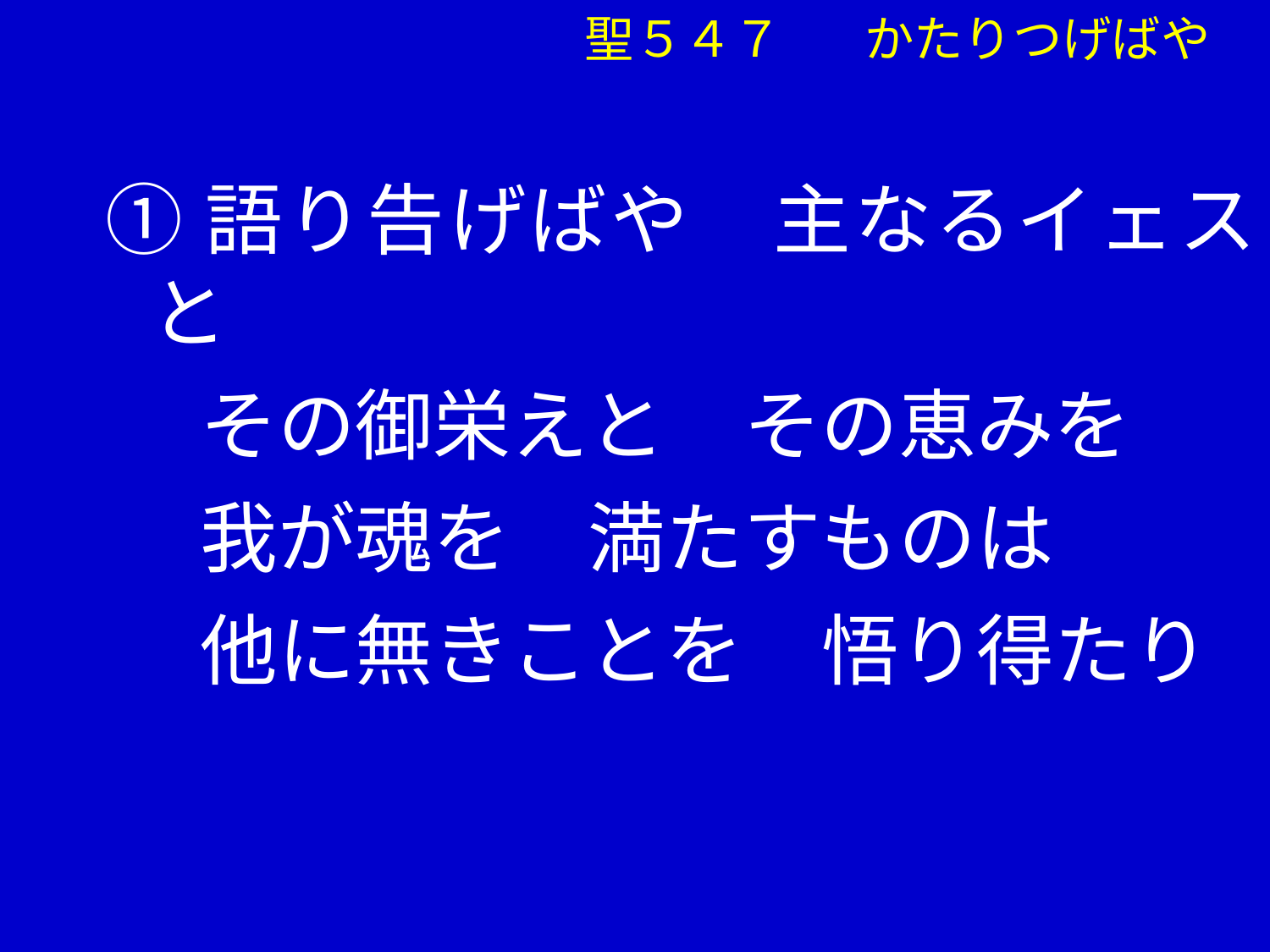

聖５４７   　かたりつげばや
①語り告げばや　主なるイェスと
　 その御栄えと　その恵みを
　 我が魂を　満たすものは
　 他に無きことを　悟り得たり